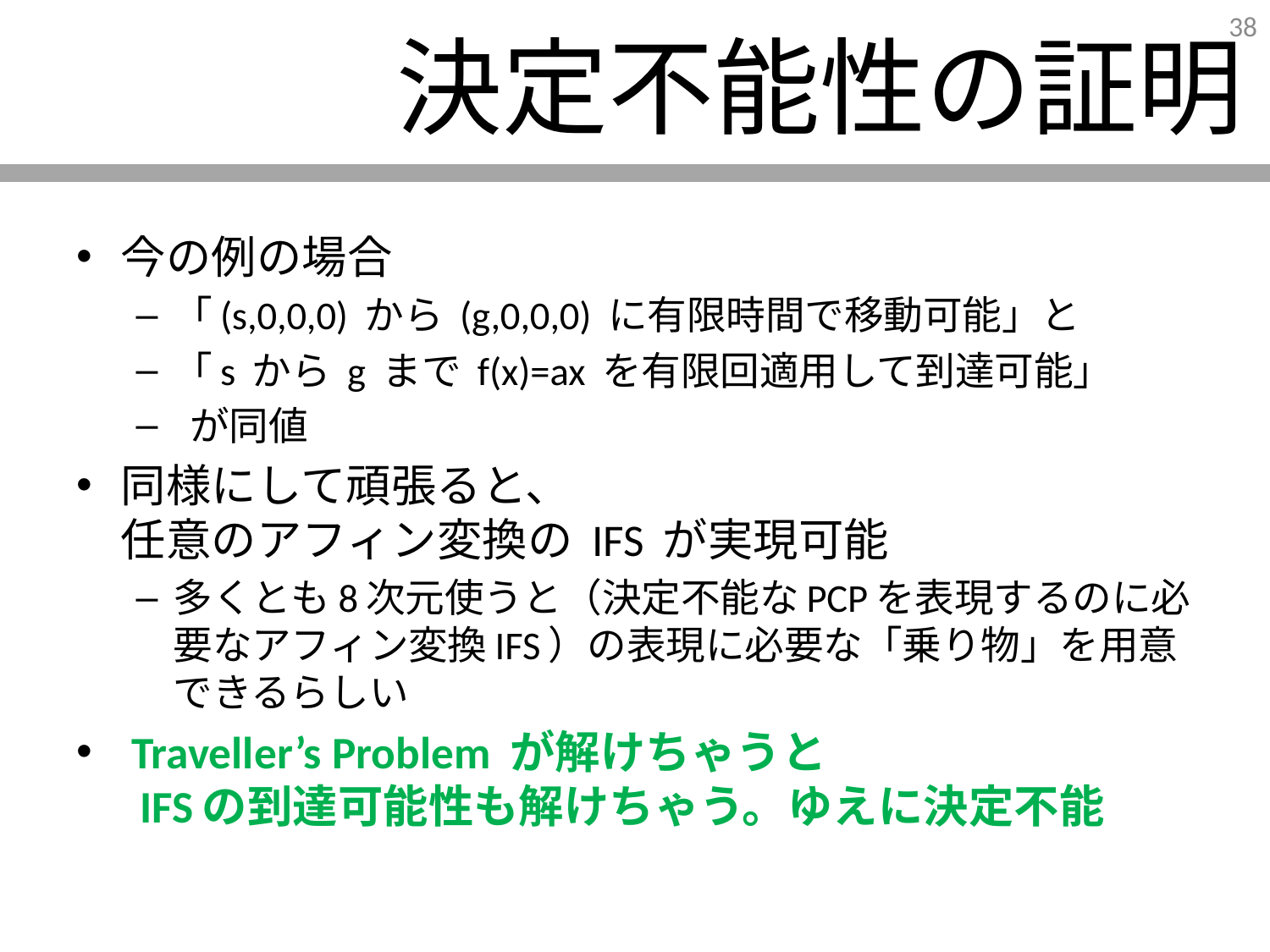

# 決定不能性の証明
今の例の場合
「(s,0,0,0) から (g,0,0,0) に有限時間で移動可能」と
「s から g まで f(x)=ax を有限回適用して到達可能」
 が同値
同様にして頑張ると、
任意のアフィン変換の IFS が実現可能
多くとも8次元使うと（決定不能なPCPを表現するのに必要なアフィン変換IFS）の表現に必要な「乗り物」を用意できるらしい
 Traveller’s Problem が解けちゃうと
 IFSの到達可能性も解けちゃう。ゆえに決定不能